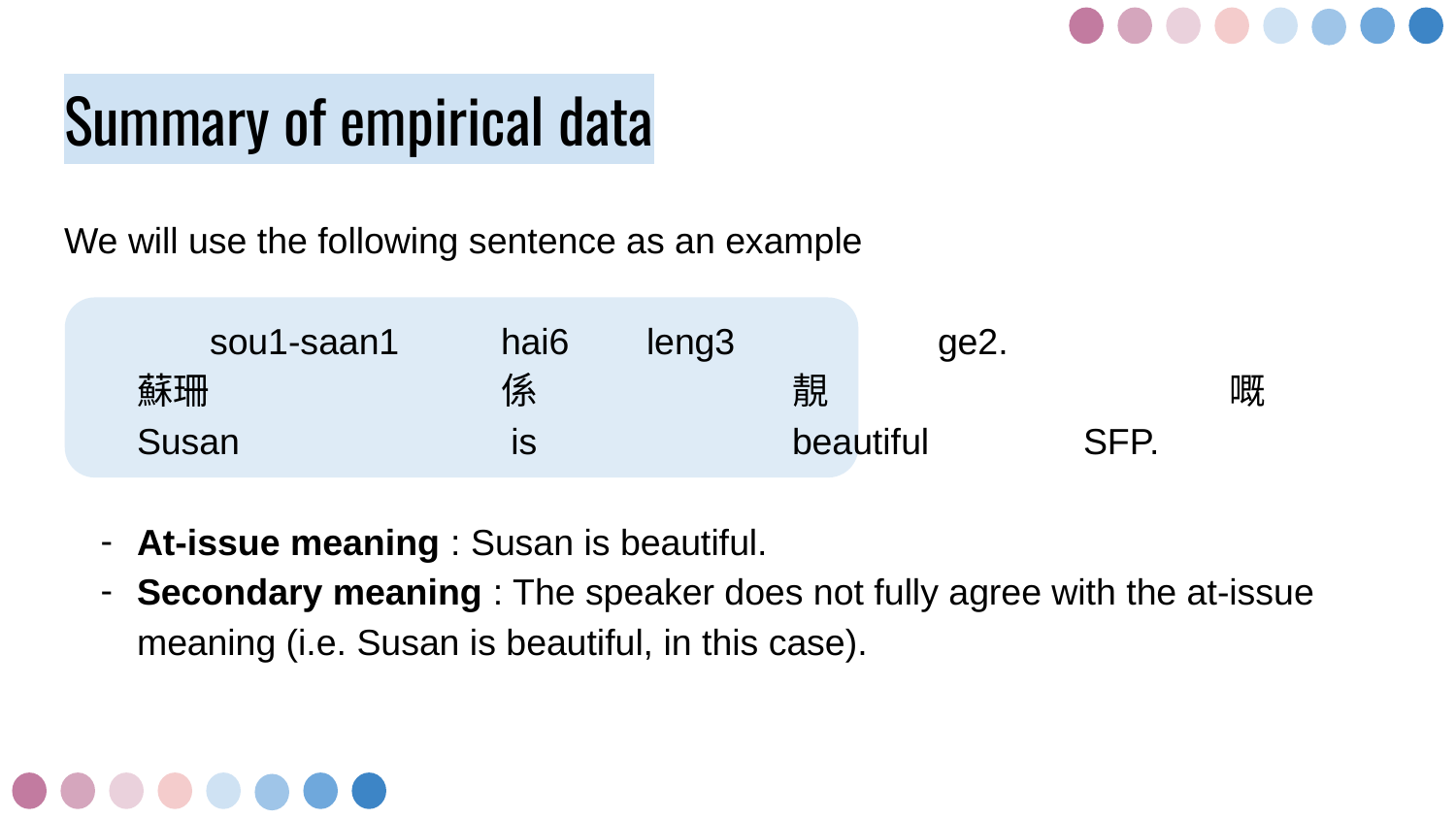

# Summary of empirical data
We will use the following sentence as an example
	sou1-saan1	hai6    	leng3		ge2.
蘇珊		係		靚			嘅
Susan		 is   		beautiful   	SFP.

At-issue meaning : Susan is beautiful.
Secondary meaning : The speaker does not fully agree with the at-issue meaning (i.e. Susan is beautiful, in this case).